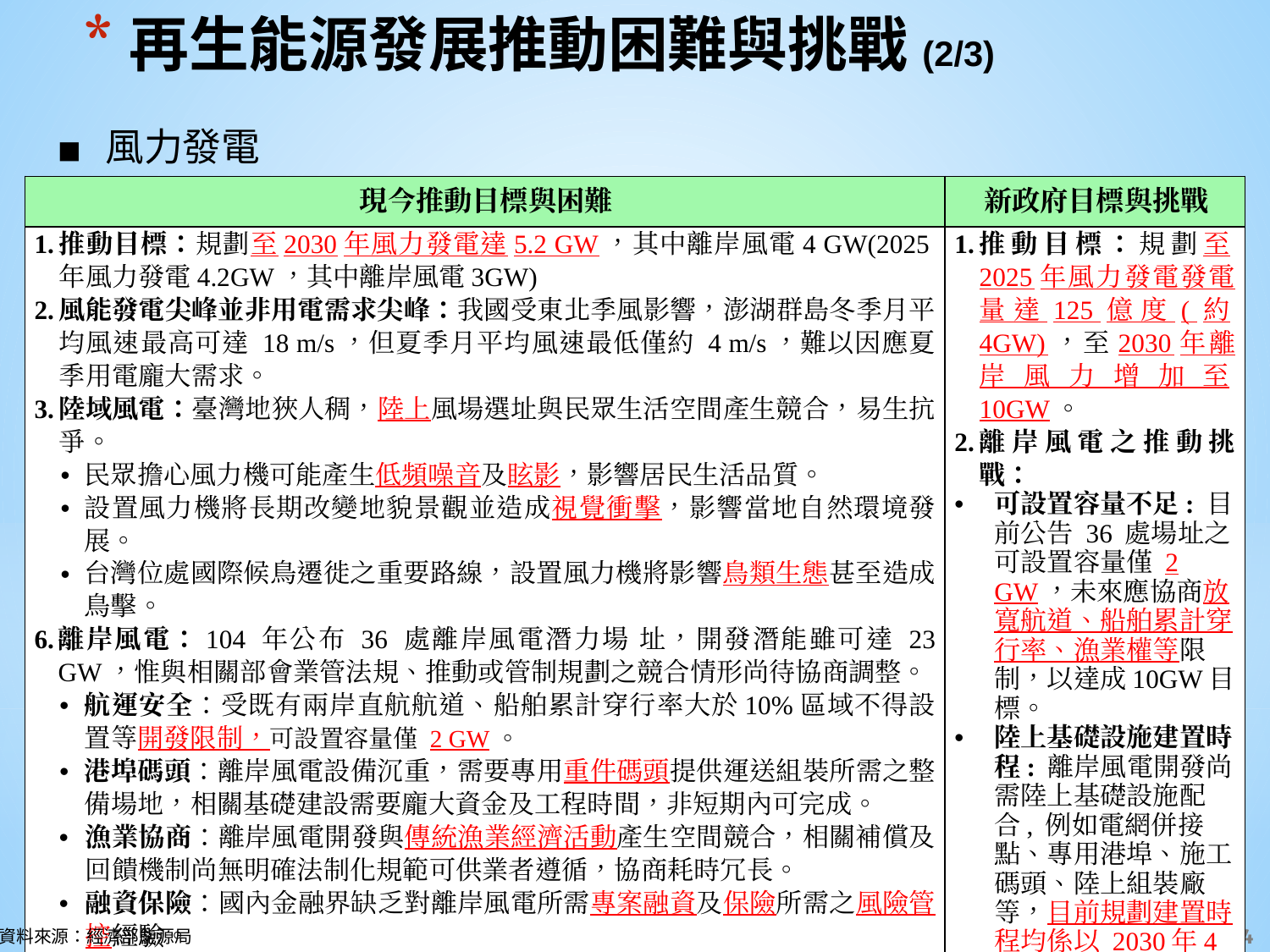

# 再生能源發展推動困難與挑戰(2/3)
風力發電
| 現今推動目標與困難 | 新政府目標與挑戰 |
| --- | --- |
| 推動目標：規劃至2030年風力發電達5.2 GW，其中離岸風電4 GW(2025年風力發電4.2GW，其中離岸風電3GW) 風能發電尖峰並非用電需求尖峰：我國受東北季風影響，澎湖群島冬季月平均風速最高可達 18 m/s，但夏季月平均風速最低僅約 4 m/s，難以因應夏季用電龐大需求。 陸域風電：臺灣地狹人稠，陸上風場選址與民眾生活空間產生競合，易生抗爭。 民眾擔心風力機可能產生低頻噪音及眩影，影響居民生活品質。 設置風力機將長期改變地貌景觀並造成視覺衝擊，影響當地自然環境發展。 台灣位處國際候鳥遷徙之重要路線，設置風力機將影響鳥類生態甚至造成鳥擊。 離岸風電：104 年公布 36 處離岸風電潛力場 址，開發潛能雖可達 23 GW，惟與相關部會業管法規、推動或管制規劃之競合情形尚待協商調整。 航運安全：受既有兩岸直航航道、船舶累計穿行率大於10%區域不得設置等開發限制，可設置容量僅 2 GW。 港埠碼頭：離岸風電設備沉重，需要專用重件碼頭提供運送組裝所需之整備場地，相關基礎建設需要龐大資金及工程時間，非短期內可完成。 漁業協商：離岸風電開發與傳統漁業經濟活動產生空間競合，相關補償及回饋機制尚無明確法制化規範可供業者遵循，協商耗時冗長。 融資保險：國內金融界缺乏對離岸風電所需專案融資及保險所需之風險管控經驗。 跨部會協商：離岸風電推動及海域資源整體利用涉及眾多主管機關權管業務，需要各部會間協調、理解、溝通及合作，以利排除相關行政障礙。 | 推動目標：規劃至2025年風力發電發電量達125億度(約4GW)，至2030年離岸風力增加至10GW。 離岸風電之推動挑戰： 可設置容量不足: 目前公告 36 處場址之可設置容量僅 2 GW，未來應協商放寬航道、船舶累計穿行率、漁業權等限制，以達成10GW目標。  陸上基礎設施建置時程: 離岸風電開發尚需陸上基礎設施配合, 例如電網併接點、專用港埠、施工碼頭、陸上組裝廠等，目前規劃建置時程均係以 2030年4 GW目標為原則。 |
34
資料來源：經濟部能源局